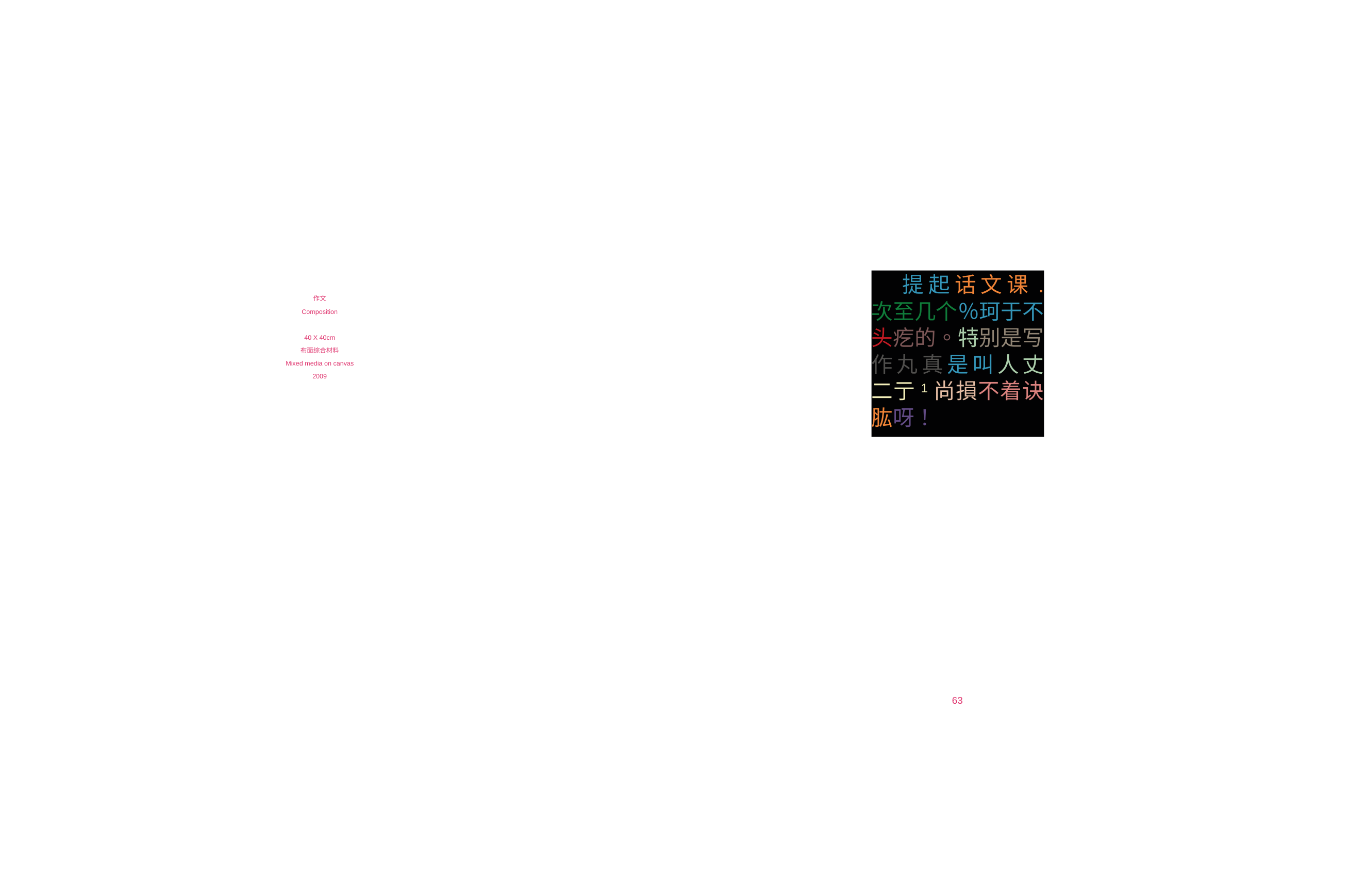

提起话文课. 次至几个％珂于不 头疙的。特别是写 作丸真是叫人丈 二亍1尚損不着诀 肱呀！
作文
Composition
40 X 40cm
布面综合材料
Mixed media on canvas
2009
63